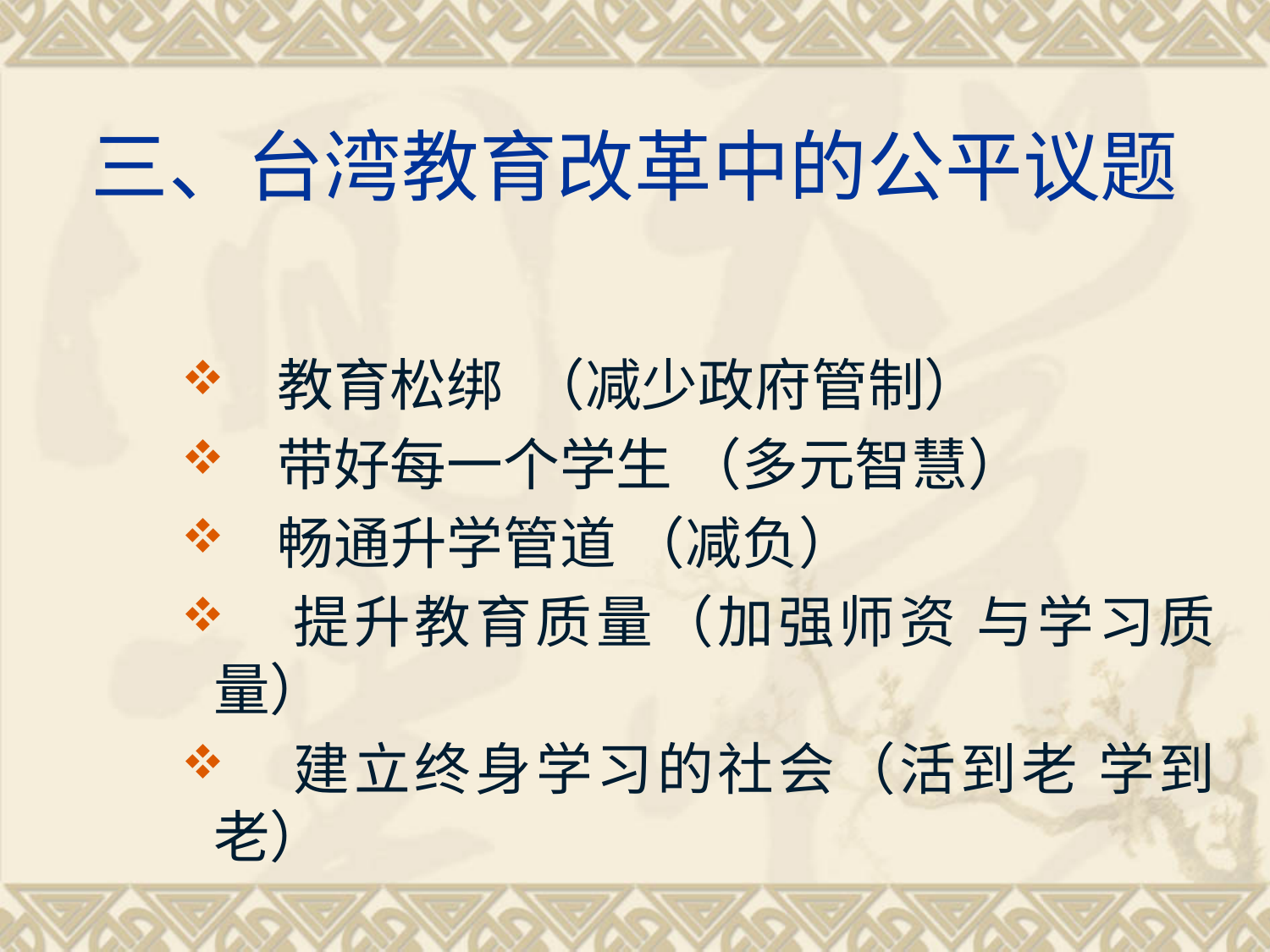

# 三、台湾教育改革中的公平议题

   教育松绑  （减少政府管制）
   带好每一个学生 （多元智慧）
   畅通升学管道 （减负）
   提升教育质量（加强师资 与学习质量）
   建立终身学习的社会（活到老 学到老）